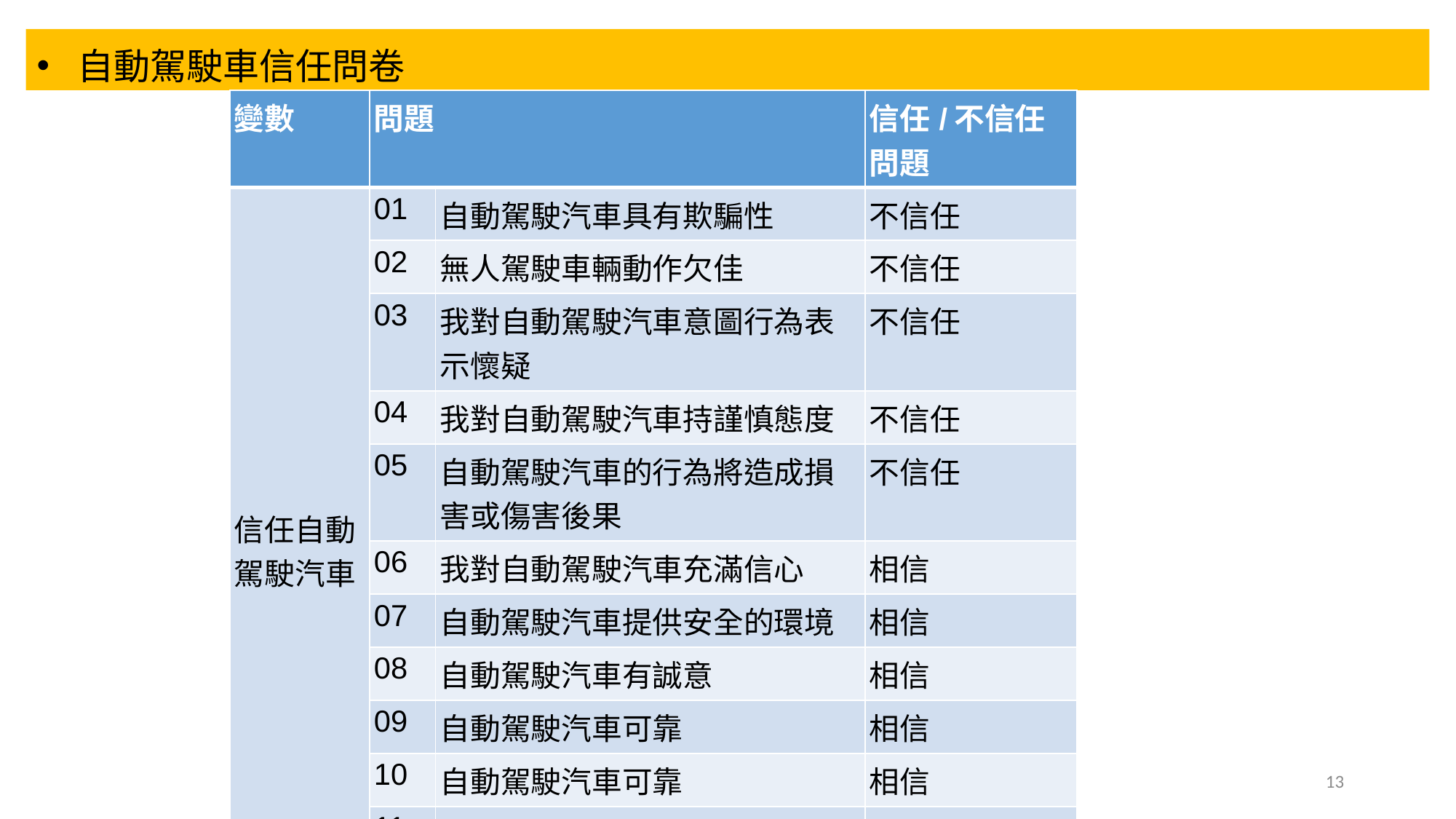

自動駕駛車信任問卷
| 變數 | 問題 |  | 信任/不信任問題 |
| --- | --- | --- | --- |
| 信任自動駕駛汽車 | 01 | 自動駕駛汽車具有欺騙性 | 不信任 |
|  | 02 | 無人駕駛車輛動作欠佳 | 不信任 |
|  | 03 | 我對自動駕駛汽車意圖行為表示懷疑 | 不信任 |
|  | 04 | 我對自動駕駛汽車持謹慎態度 | 不信任 |
|  | 05 | 自動駕駛汽車的行為將造成損害或傷害後果 | 不信任 |
|  | 06 | 我對自動駕駛汽車充滿信心 | 相信 |
|  | 07 | 自動駕駛汽車提供安全的環境 | 相信 |
|  | 08 | 自動駕駛汽車有誠意 | 相信 |
|  | 09 | 自動駕駛汽車可靠 | 相信 |
|  | 10 | 自動駕駛汽車可靠 | 相信 |
|  | 11 | 我可以信任自動駕駛汽車 | 相信 |
|  | 12 | 我對自動駕駛汽車很熟悉 | 相信 |
13